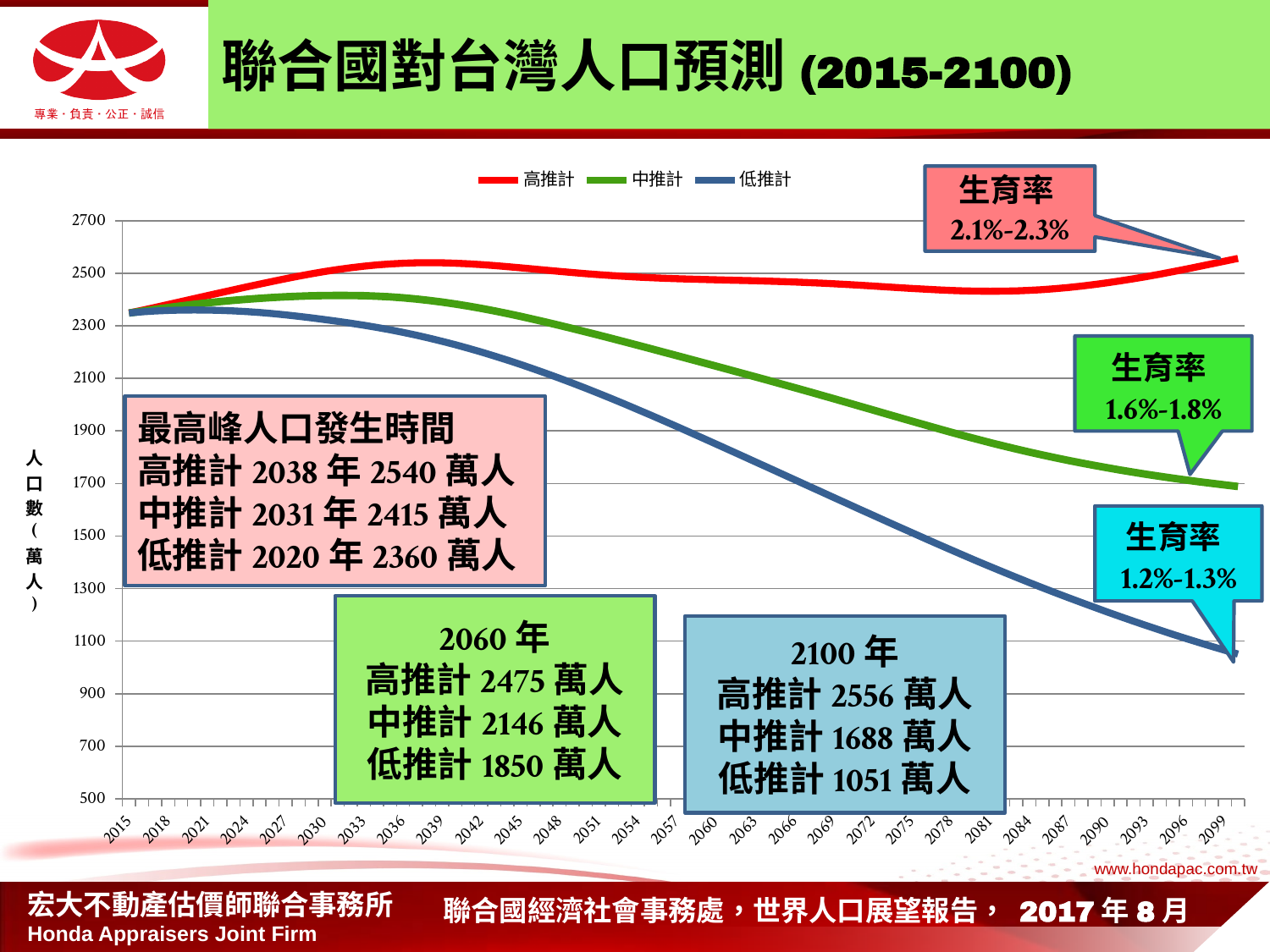

# 聯合國對台灣人口預測(2015-2100)

### Chart

| Category | 高推計 | 中推計 | 低推計 |
|---|---|---|---|
| 2015 | 2348.5755 | 2348.5755 | 2348.5755 |
| 2016 | 2359.0670999999998 | 2355.6706 | 2353.0685999999987 |
| 2017 | 2369.9128 | 2362.6456 | 2356.331100000041 |
| 2018 | 2380.9910000000223 | 2369.4088999999753 | 2358.5169 |
| 2019 | 2392.1965999999998 | 2375.8247 | 2359.7529 |
| 2020 | 2403.4438999999998 | 2381.7905 | 2360.1367999999998 |
| 2021 | 2414.6631 | 2387.2679999999987 | 2359.7302 |
| 2022 | 2425.807 | 2392.2727 | 2358.571400000001 |
| 2023 | 2436.8387 | 2396.805900000001 | 2356.6663999999987 |
| 2024 | 2447.7352 | 2400.8872 | 2354.0077 |
| 2025 | 2458.4648999999754 | 2404.5238 | 2350.5826999999754 |
| 2026 | 2468.9739000000022 | 2407.6883999999777 | 2346.4023 |
| 2027 | 2479.1726 | 2410.3448 | 2341.5173000000223 |
| 2028 | 2488.9257000000002 | 2412.4746 | 2336.0235000000002 |
| 2029 | 2498.0735000000022 | 2414.0587 | 2330.044 |
| 2030 | 2506.4821 | 2415.0708 | 2323.6598000000004 |
| 2031 | 2514.0966 | 2415.5057 | 2316.9158 |
| 2032 | 2520.8781 | 2415.323200000001 | 2309.7754 |
| 2033 | 2526.7326000000003 | 2414.428 | 2302.1375 |
| 2034 | 2531.5664999999753 | 2412.7012 | 2293.855800000001 |
| 2035 | 2535.3164 | 2410.0534000000002 | 2284.8199000000022 |
| 2036 | 2537.965100000002 | 2406.463300000002 | 2275.0047 |
| 2037 | 2539.5347 | 2401.9489000000003 | 2264.4330000000223 |
| 2038 | 2540.0578 | 2396.5194 | 2253.0972 |
| 2039 | 2539.5881999999997 | 2390.2035 | 2241.0001 |
| 2040 | 2538.1928 | 2383.033400000001 | 2228.1497999999997 |
| 2041 | 2535.9083 | 2375.0228999999754 | 2214.5420999999997 |
| 2042 | 2532.8134000000223 | 2366.206499999969 | 2200.1842999999744 |
| 2043 | 2529.084899999973 | 2356.6775000000002 | 2185.1097999999997 |
| 2044 | 2524.9402999999998 | 2346.5522 | 2169.368 |
| 2045 | 2520.5658 | 2335.9293000000002 | 2152.9998 |
| 2046 | 2516.048 | 2324.8622 | 2136.033200000001 |
| 2047 | 2511.4479 | 2313.3855 | 2118.4838 |
| 2048 | 2506.8894 | 2301.5549 | 2100.3697 |
| 2049 | 2502.4985 | 2289.4278999999997 | 2081.7049999999754 |
| 2050 | 2498.373800000001 | 2277.0537 | 2062.508699999973 |
| 2051 | 2494.5783 | 2264.473400000001 | 2042.8089 |
| 2052 | 2491.1387999999997 | 2251.7191 | 2022.6423999999872 |
| 2053 | 2488.061500000001 | 2238.8274 | 2002.0548999999999 |
| 2054 | 2485.3309 | 2225.822300000001 | 1981.1025000000002 |
| 2055 | 2482.9247 | 2212.7285999999754 | 1959.8339999999998 |
| 2056 | 2480.8485 | 2199.5678 | 1938.2808 |
| 2057 | 2479.0898999999754 | 2186.3549 | 1916.4743999999998 |
| 2058 | 2477.5814 | 2173.0931000000246 | 1894.4588 |
| 2059 | 2476.2300999999998 | 2159.7772 | 1872.2784 |
| 2060 | 2474.9583 | 2146.4033 | 1849.9753 |
| 2061 | 2473.737 | 2132.9807 | 1827.5788 |
| 2062 | 2472.5423 | 2119.511300000027 | 1805.1123999999998 |
| 2063 | 2471.3019 | 2105.9813 | 1782.5930999999998 |
| 2064 | 2469.9304 | 2092.364 | 1760.0325 |
| 2065 | 2468.3652 | 2078.644 | 1737.4449 |
| 2066 | 2466.5904 | 2064.8273 | 1714.8513999999998 |
| 2067 | 2464.6041999999998 | 2050.9236 | 1692.2711 |
| 2068 | 2462.3944 | 2036.9272 | 1669.706800000001 |
| 2069 | 2459.9509 | 2022.8309000000002 | 1647.1562 |
| 2070 | 2457.2832 | 2008.6381999999999 | 1624.6241999999884 |
| 2071 | 2454.4084 | 1994.3629999999998 | 1602.1254 |
| 2072 | 2451.3726 | 1980.0309000000002 | 1579.6823999999858 |
| 2073 | 2448.2529 | 1965.6809999999998 | 1557.3117 |
| 2074 | 2445.1539000000002 | 1951.3582 | 1535.0336 |
| 2075 | 2442.1724 | 1937.1064999999999 | 1512.8679 |
| 2076 | 2439.3568 | 1922.9521 | 1490.8305 |
| 2077 | 2436.7692999999754 | 1908.928700000001 | 1468.9426 |
| 2078 | 2434.542 | 1895.1057 | 1447.2473 |
| 2079 | 2432.8291 | 1881.5663 | 1425.7942999999998 |
| 2080 | 2431.7552 | 1868.3772999999999 | 1404.6231999999998 |
| 2081 | 2431.3798 | 1855.5716 | 1383.7554 |
| 2082 | 2431.7302 | 1843.1648999999998 | 1363.2006000000001 |
| 2083 | 2432.8577000000246 | 1831.1761999999999 | 1342.969 |
| 2084 | 2434.8038 | 1819.6243999999867 | 1323.0619000000002 |
| 2085 | 2437.5924999999997 | 1808.5164 | 1303.485600000001 |
| 2086 | 2441.2456999999754 | 1797.8705000000002 | 1284.2540999999999 |
| 2087 | 2445.754 | 1787.6875 | 1265.3729999999998 |
| 2088 | 2451.0670999999998 | 1777.9436 | 1246.8326 |
| 2089 | 2457.108499999973 | 1768.6019999999999 | 1228.6109999999999 |
| 2090 | 2463.8046 | 1759.6319999999998 | 1210.6972999999998 |
| 2091 | 2471.1095 | 1751.0202000000002 | 1193.0920999999998 |
| 2092 | 2478.9844000000003 | 1742.7616000000003 | 1175.8072 |
| 2093 | 2487.4005 | 1734.8573999999999 | 1158.8615 |
| 2094 | 2496.3233000000246 | 1727.3129999999999 | 1142.275 |
| 2095 | 2505.700899999973 | 1720.1216 | 1126.0654 |
| 2096 | 2515.4674 | 1713.2703999999999 | 1110.2472 |
| 2097 | 2525.5336 | 1706.7389 | 1094.8283999999999 |
| 2098 | 2535.7924 | 1700.4936000000002 | 1079.8138 |
| 2099 | 2546.1129 | 1694.4933999999998 | 1065.2009 |
| 2100 | 2556.3492 | 1688.6866000000002 | 1050.9829 |
生育率2.1%-2.3%
最高峰人口發生時間
高推計2038年2540萬人
中推計2031年2415萬人
低推計2020年2360萬人
2060年
高推計2475萬人
中推計2146萬人
低推計1850萬人
2100年
高推計2556萬人
中推計1688萬人
低推計1051萬人
聯合國經濟社會事務處，世界人口展望報告， 2017年8月